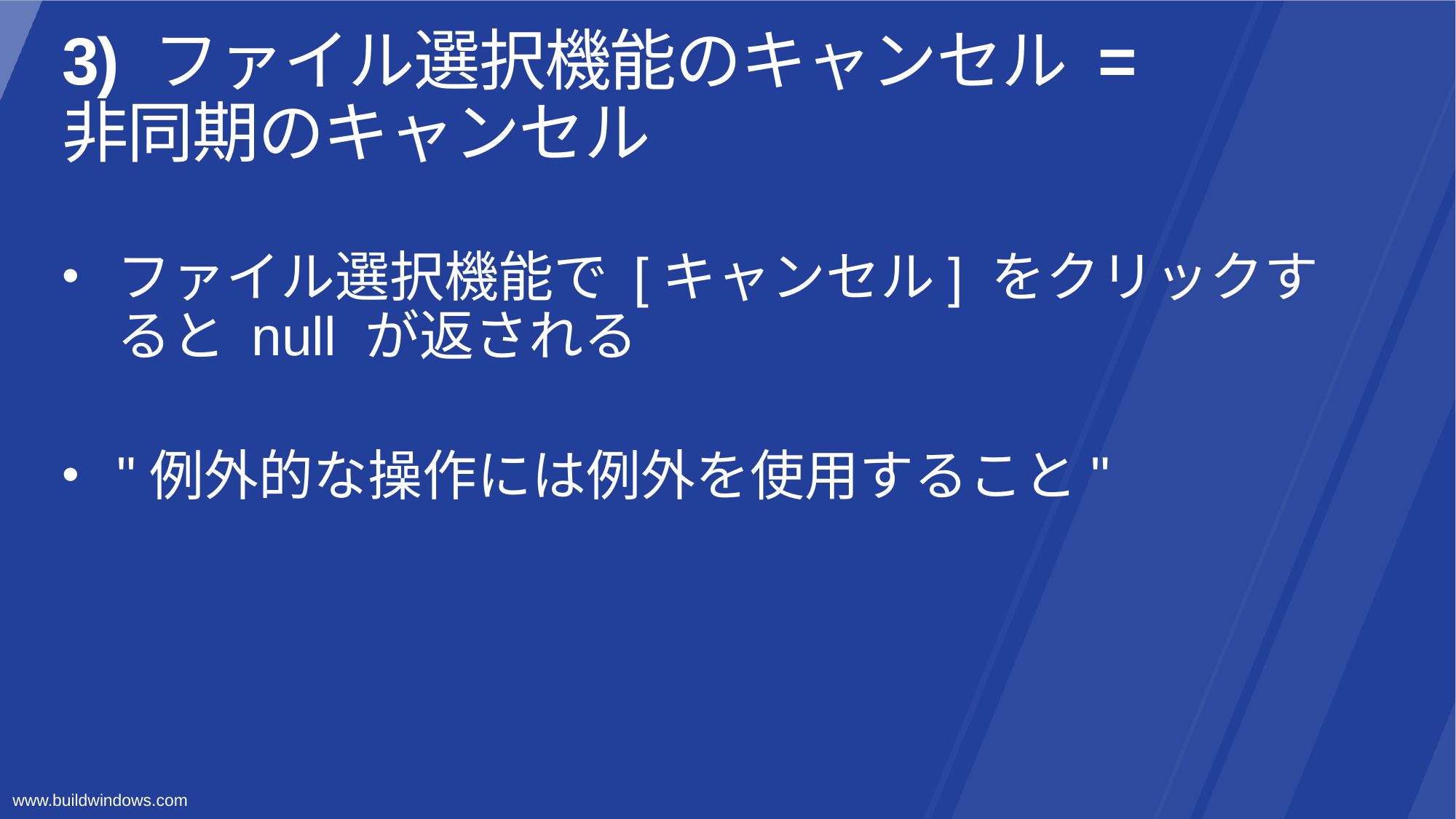

# 3) ファイル選択機能のキャンセル = 非同期のキャンセル

ファイル選択機能で [キャンセル] をクリックすると null が返される

"例外的な操作には例外を使用すること"